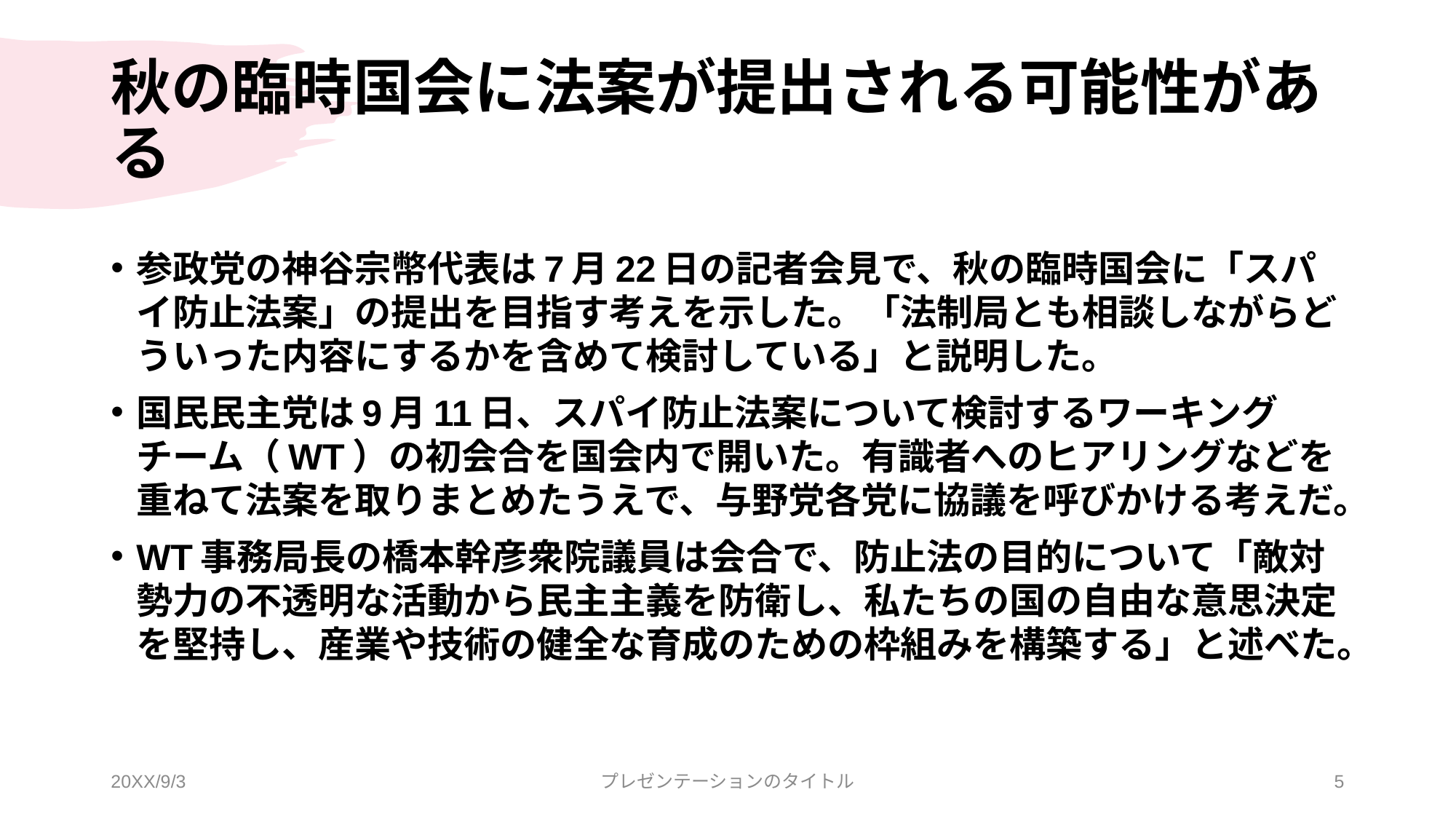

# 秋の臨時国会に法案が提出される可能性がある
参政党の神谷宗幣代表は7月22日の記者会見で、秋の臨時国会に「スパイ防止法案」の提出を目指す考えを示した。「法制局とも相談しながらどういった内容にするかを含めて検討している」と説明した。
国民民主党は9月11日、スパイ防止法案について検討するワーキングチーム（WT）の初会合を国会内で開いた。有識者へのヒアリングなどを重ねて法案を取りまとめたうえで、与野党各党に協議を呼びかける考えだ。
WT事務局長の橋本幹彦衆院議員は会合で、防止法の目的について「敵対勢力の不透明な活動から民主主義を防衛し、私たちの国の自由な意思決定を堅持し、産業や技術の健全な育成のための枠組みを構築する」と述べた。

20XX/9/3
プレゼンテーションのタイトル
5